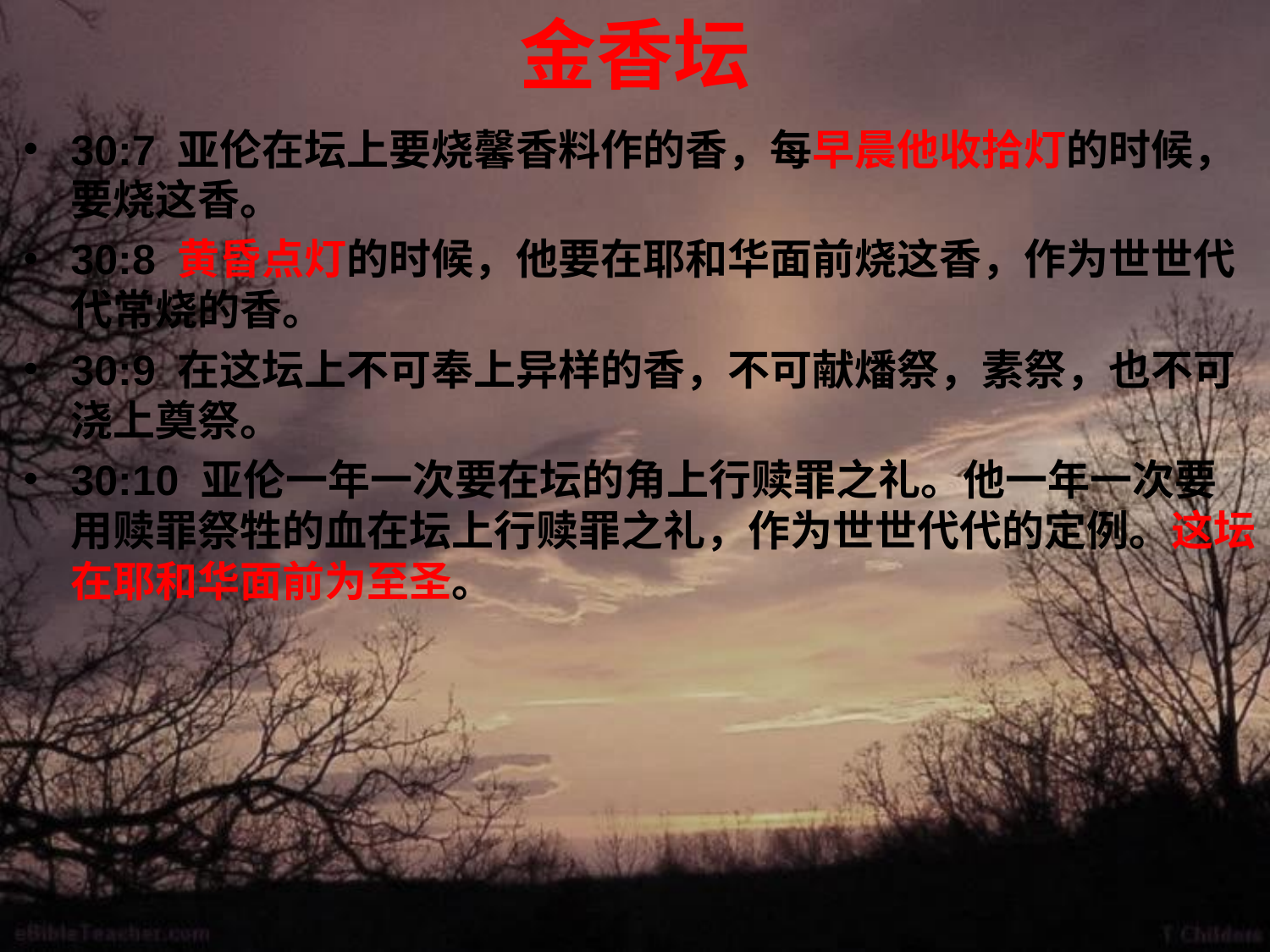

# 金香坛
30:7 亚伦在坛上要烧馨香料作的香，每早晨他收拾灯的时候，要烧这香。
30:8 黄昏点灯的时候，他要在耶和华面前烧这香，作为世世代代常烧的香。
30:9 在这坛上不可奉上异样的香，不可献燔祭，素祭，也不可浇上奠祭。
30:10 亚伦一年一次要在坛的角上行赎罪之礼。他一年一次要用赎罪祭牲的血在坛上行赎罪之礼，作为世世代代的定例。这坛在耶和华面前为至圣。